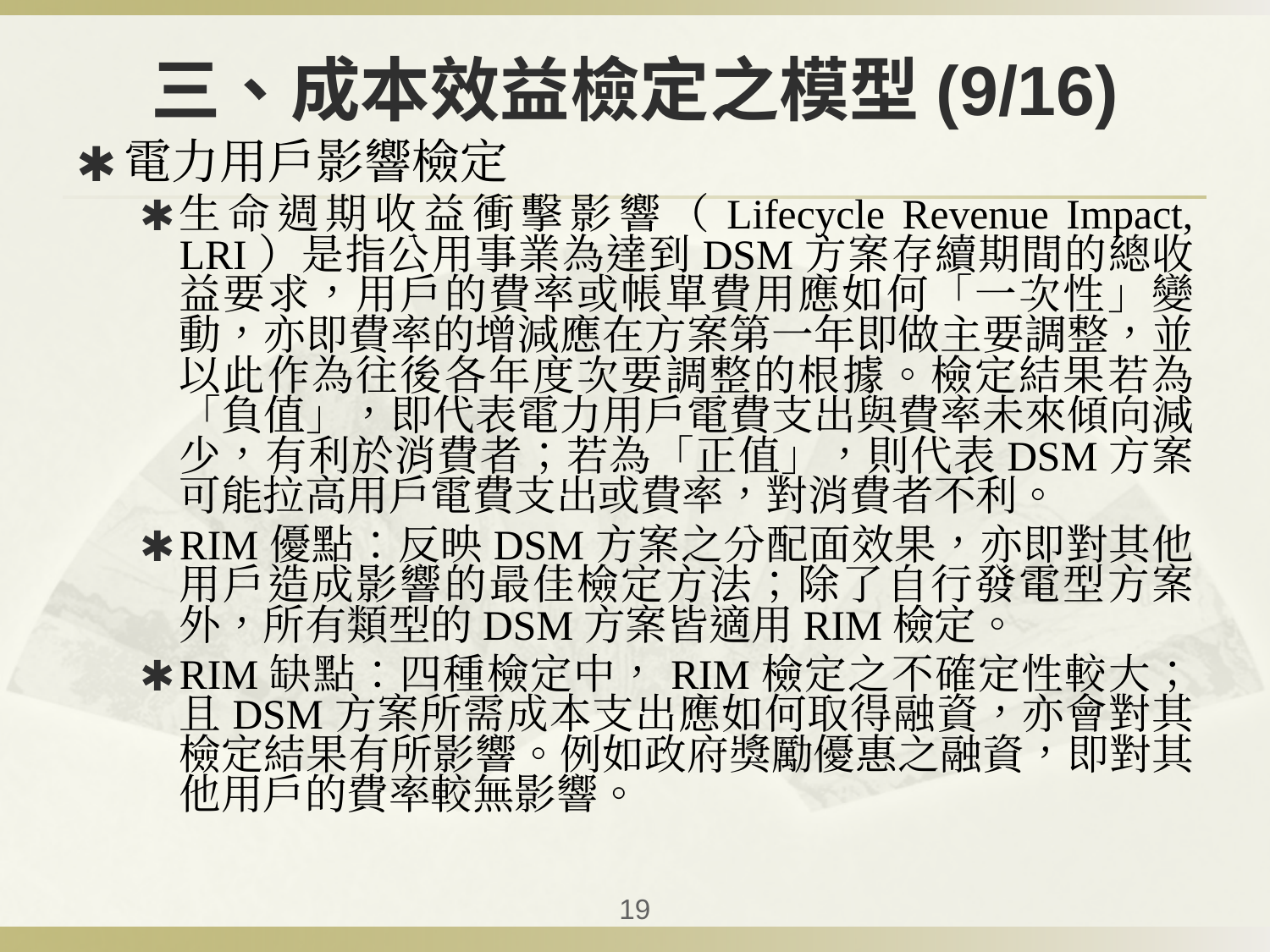

# 三、成本效益檢定之模型(9/16)
電力用戶影響檢定
生命週期收益衝擊影響（Lifecycle Revenue Impact, LRI）是指公用事業為達到DSM方案存續期間的總收益要求，用戶的費率或帳單費用應如何「一次性」變動，亦即費率的增減應在方案第一年即做主要調整，並以此作為往後各年度次要調整的根據。檢定結果若為「負值」，即代表電力用戶電費支出與費率未來傾向減少，有利於消費者；若為「正值」，則代表DSM方案可能拉高用戶電費支出或費率，對消費者不利。
RIM優點：反映DSM方案之分配面效果，亦即對其他用戶造成影響的最佳檢定方法；除了自行發電型方案外，所有類型的DSM方案皆適用RIM檢定。
RIM缺點：四種檢定中，RIM檢定之不確定性較大；且DSM方案所需成本支出應如何取得融資，亦會對其檢定結果有所影響。例如政府獎勵優惠之融資，即對其他用戶的費率較無影響。
19